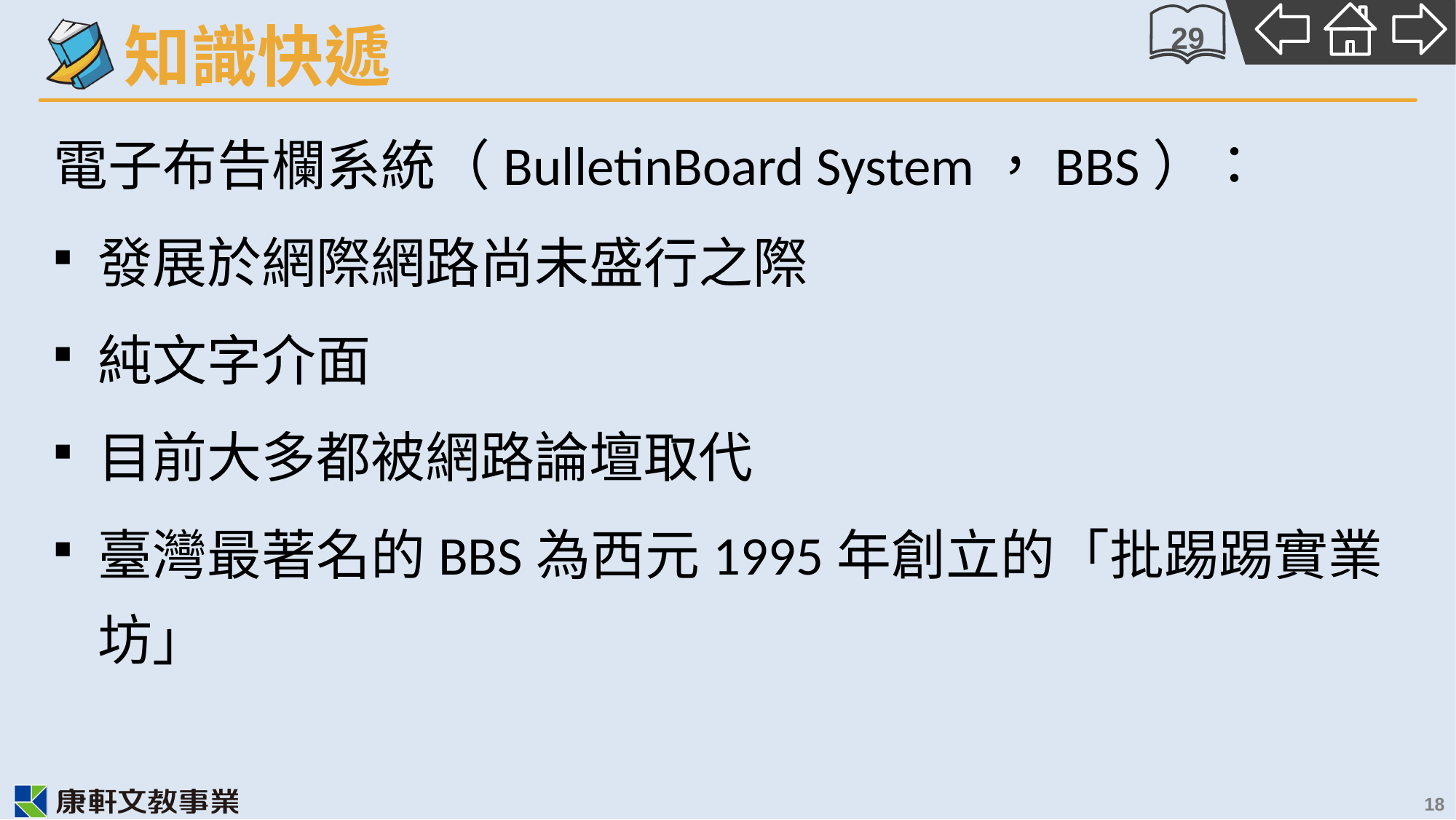

29
電子布告欄系統（BulletinBoard System，BBS）：
發展於網際網路尚未盛行之際
純文字介面
目前大多都被網路論壇取代
臺灣最著名的BBS為西元1995年創立的「批踢踢實業坊」

18